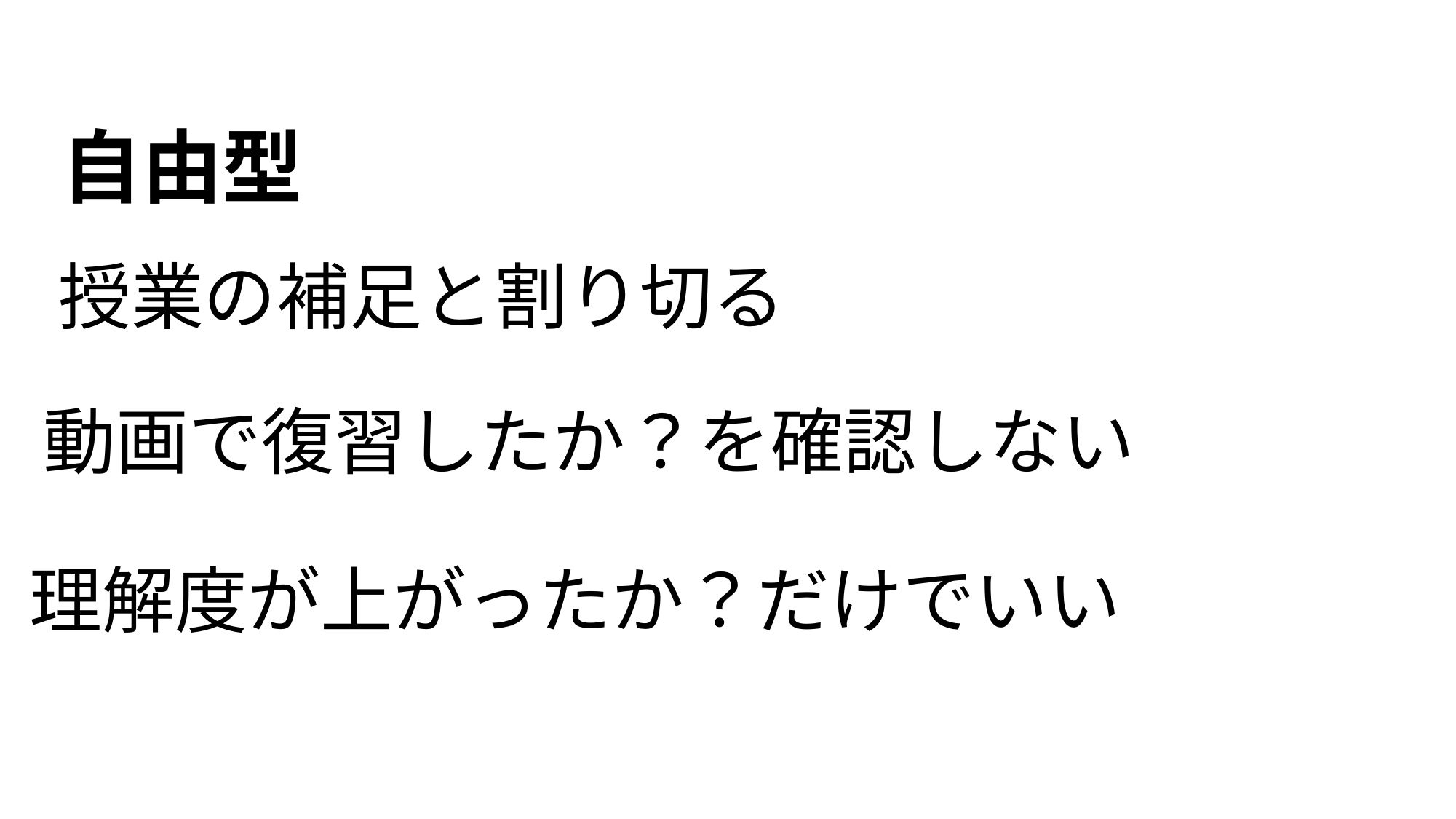

自由型
授業の補足と割り切る
動画で復習したか？を確認しない
理解度が上がったか？だけでいい